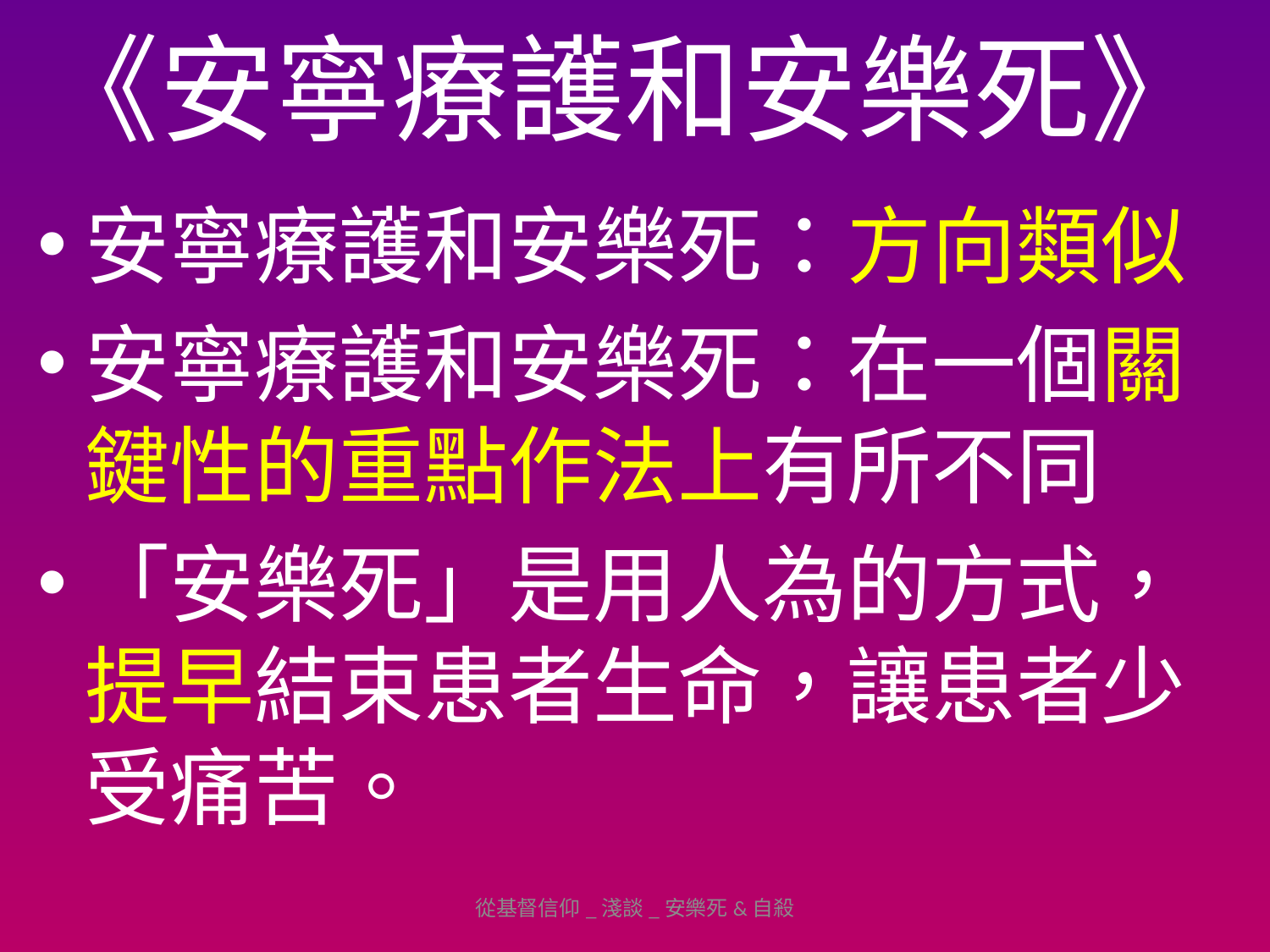

# 《安寧療護和安樂死》
安寧療護和安樂死：方向類似
安寧療護和安樂死：在一個關鍵性的重點作法上有所不同
「安樂死」是用人為的方式，提早結束患者生命，讓患者少受痛苦。
從基督信仰_淺談_安樂死&自殺